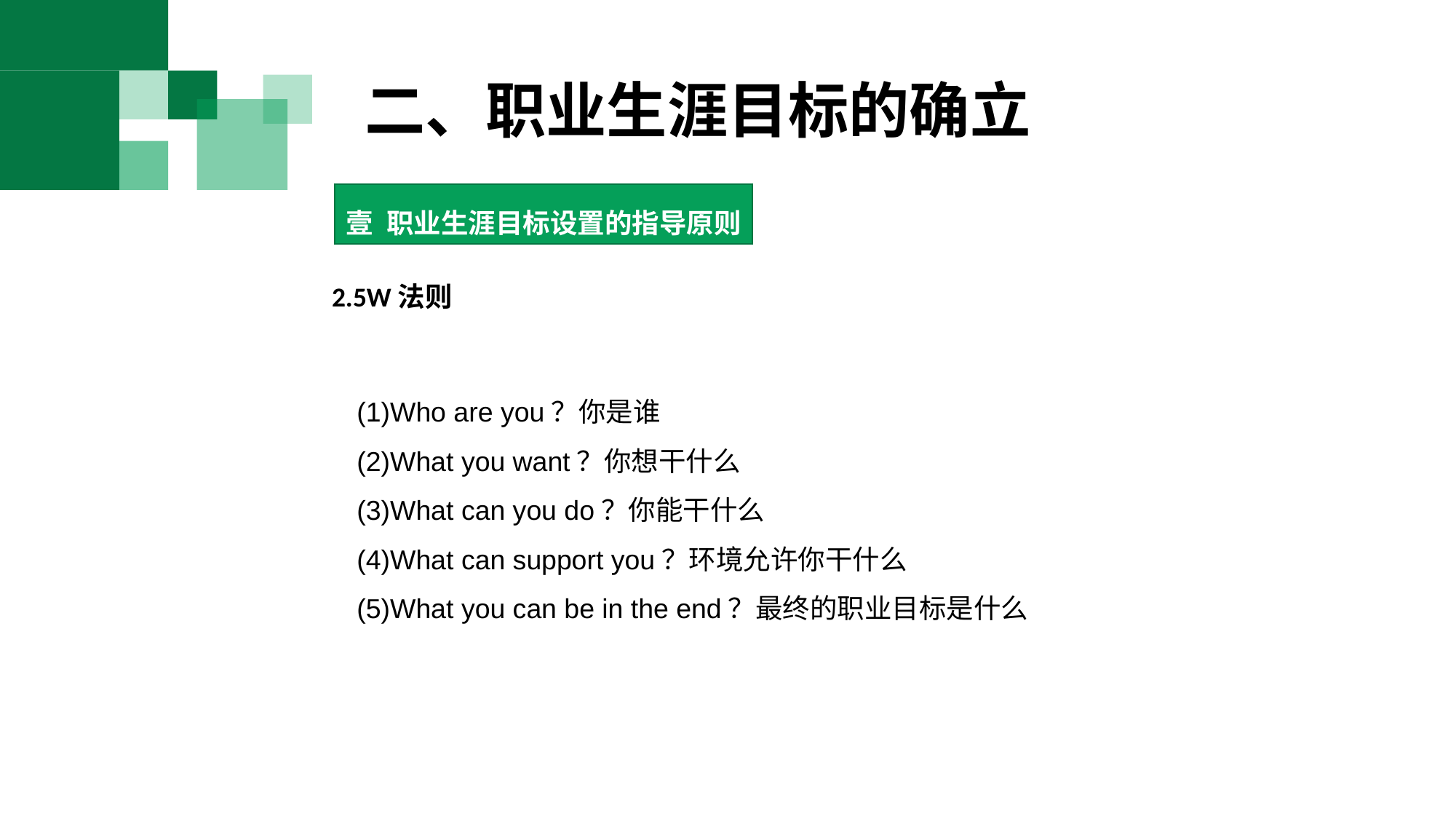

二、职业生涯目标的确立

职业生涯目标设置的指导原则
2.5W法则
(1)Who are you？你是谁
(2)What you want？你想干什么
(3)What can you do？你能干什么
(4)What can support you？环境允许你干什么
(5)What you can be in the end？最终的职业目标是什么